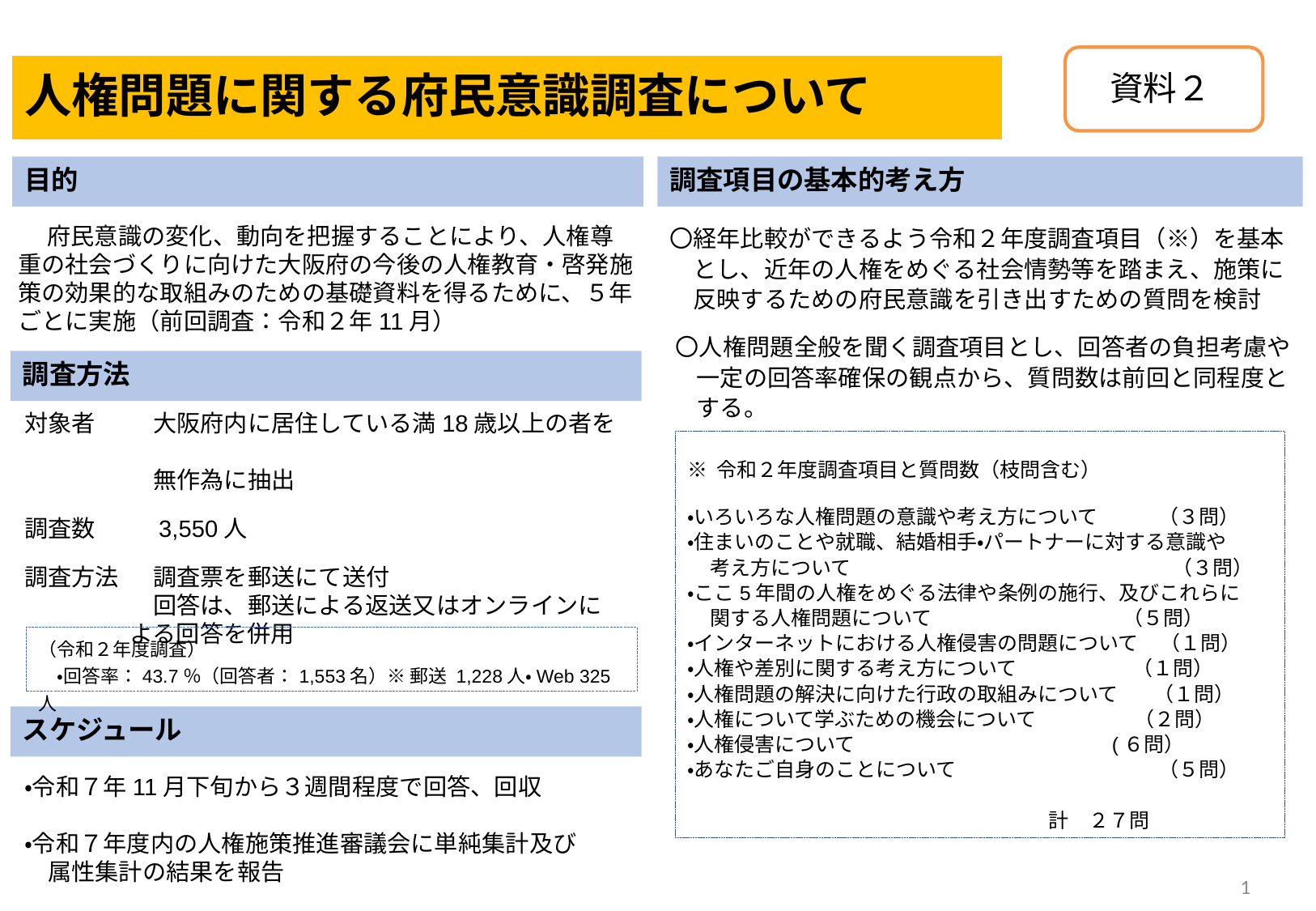

資料２
# 人権問題に関する府民意識調査について

目的
調査項目の基本的考え方
　 府民意識の変化、動向を把握することにより、人権尊重の社会づくりに向けた大阪府の今後の人権教育・啓発施策の効果的な取組みのための基礎資料を得るために、５年ごとに実施（前回調査：令和２年11月）
〇経年比較ができるよう令和２年度調査項目（※）を基本
　とし、近年の人権をめぐる社会情勢等を踏まえ、施策に
　反映するための府民意識を引き出すための質問を検討

  〇人権問題全般を聞く調査項目とし、回答者の負担考慮や
      一定の回答率確保の観点から、質問数は前回と同程度と
      する。
調査方法
対象者　　  大阪府内に居住している満18歳以上の者を
　　　　　  無作為に抽出

調査数　　  3,550人

調査方法 　 調査票を郵送にて送付
　　　　　  回答は、郵送による返送又はオンラインに
                   よる回答を併用

※ 令和２年度調査項目と質問数（枝問含む）

・いろいろな人権問題の意識や考え方について　　　（３問）
・住まいのことや就職、結婚相手・パートナーに対する意識や
    考え方について　　　　  　　　　　　　　　　　  （３問）
・ここ5年間の人権をめぐる法律や条例の施行、及びこれらに
    関する人権問題について                                           （５問）
・インターネットにおける人権侵害の問題について     （１問）
・人権や差別に関する考え方について                          （１問）
・人権問題の解決に向けた行政の取組みについて        （１問）
・人権について学ぶための機会について                      （２問）
・人権侵害について                                                   　 (６問）
・あなたご自身のことについて　　　　　　　　　　（５問）

                                                                                計　２７問
（令和２年度調査）
　・回答率：43.7％（回答者：1,553名）※ 郵送 1,228人・Web 325人

スケジュール
・令和７年11月下旬から３週間程度で回答、回収

・令和７年度内の人権施策推進審議会に単純集計及び
　属性集計の結果を報告
1